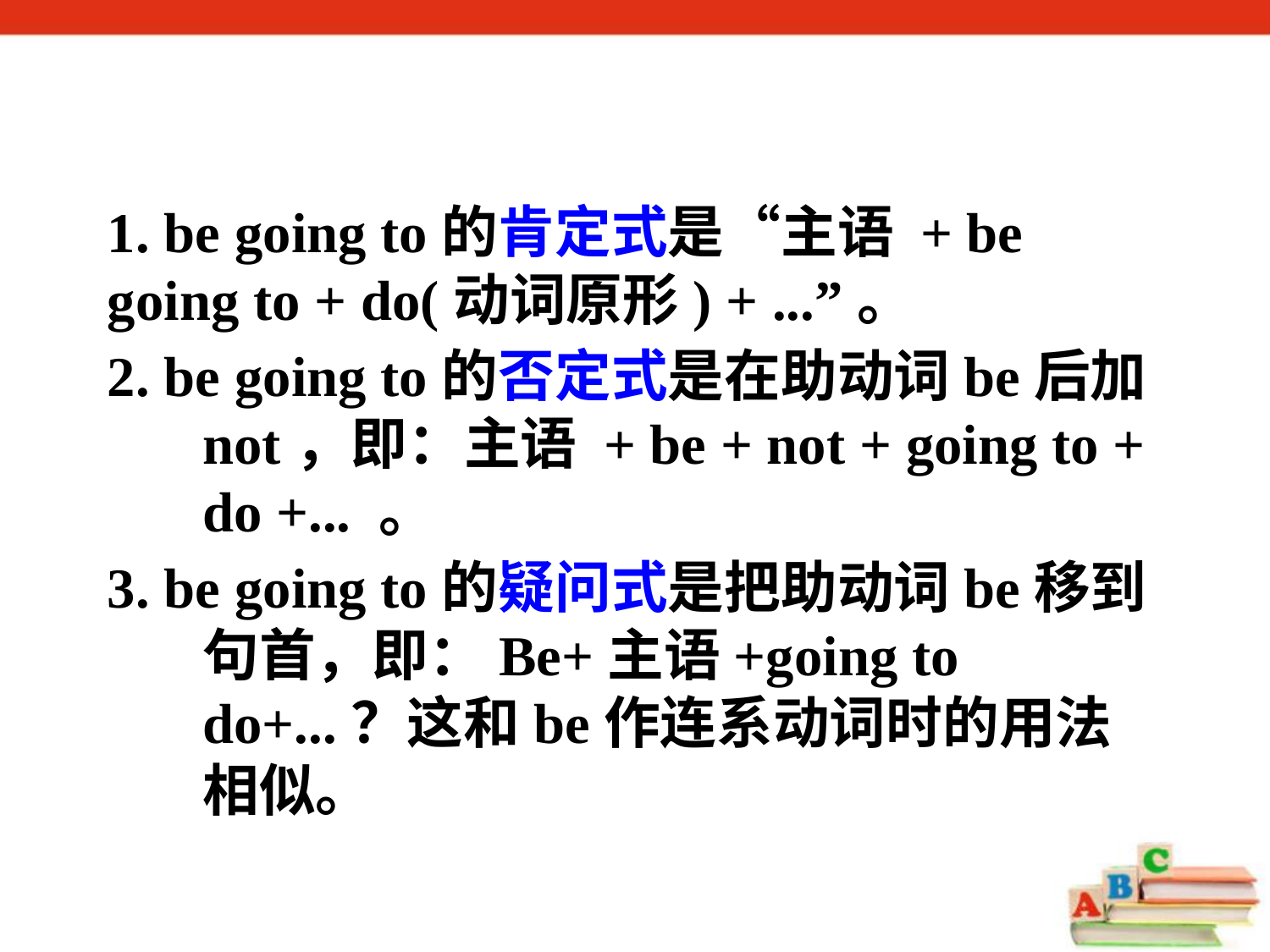

1. be going to的肯定式是“主语 + be going to + do(动词原形) + ...”。
2. be going to的否定式是在助动词be后加not，即：主语 + be + not + going to + do +... 。
3. be going to的疑问式是把助动词be移到句首，即：Be+主语+going to do+...？这和be作连系动词时的用法相似。